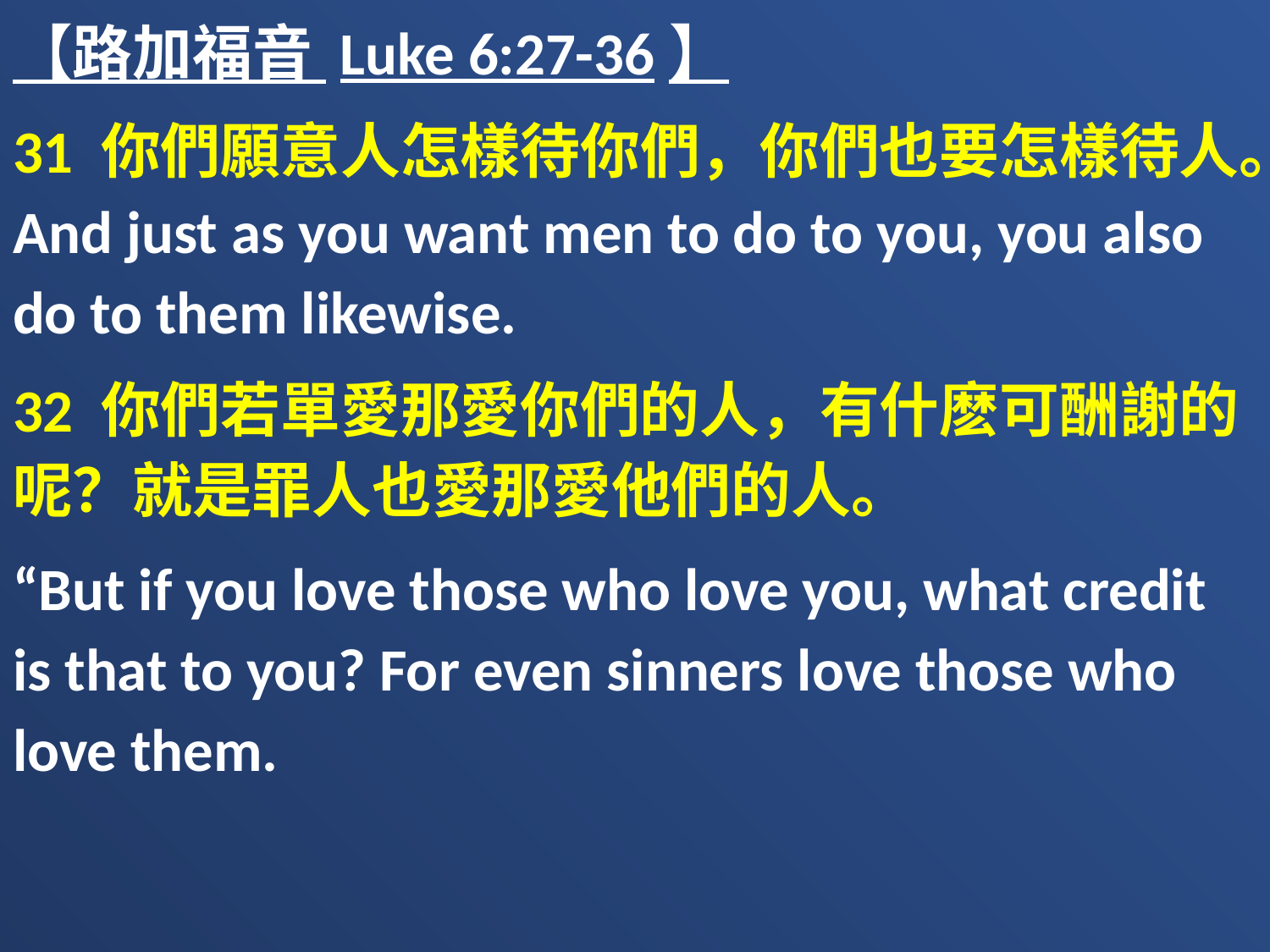

【路加福音 Luke 6:27-36】
31 你們願意人怎樣待你們，你們也要怎樣待人。And just as you want men to do to you, you also do to them likewise.
32 你們若單愛那愛你們的人，有什麽可酬謝的呢？就是罪人也愛那愛他們的人。
“But if you love those who love you, what credit is that to you? For even sinners love those who love them.